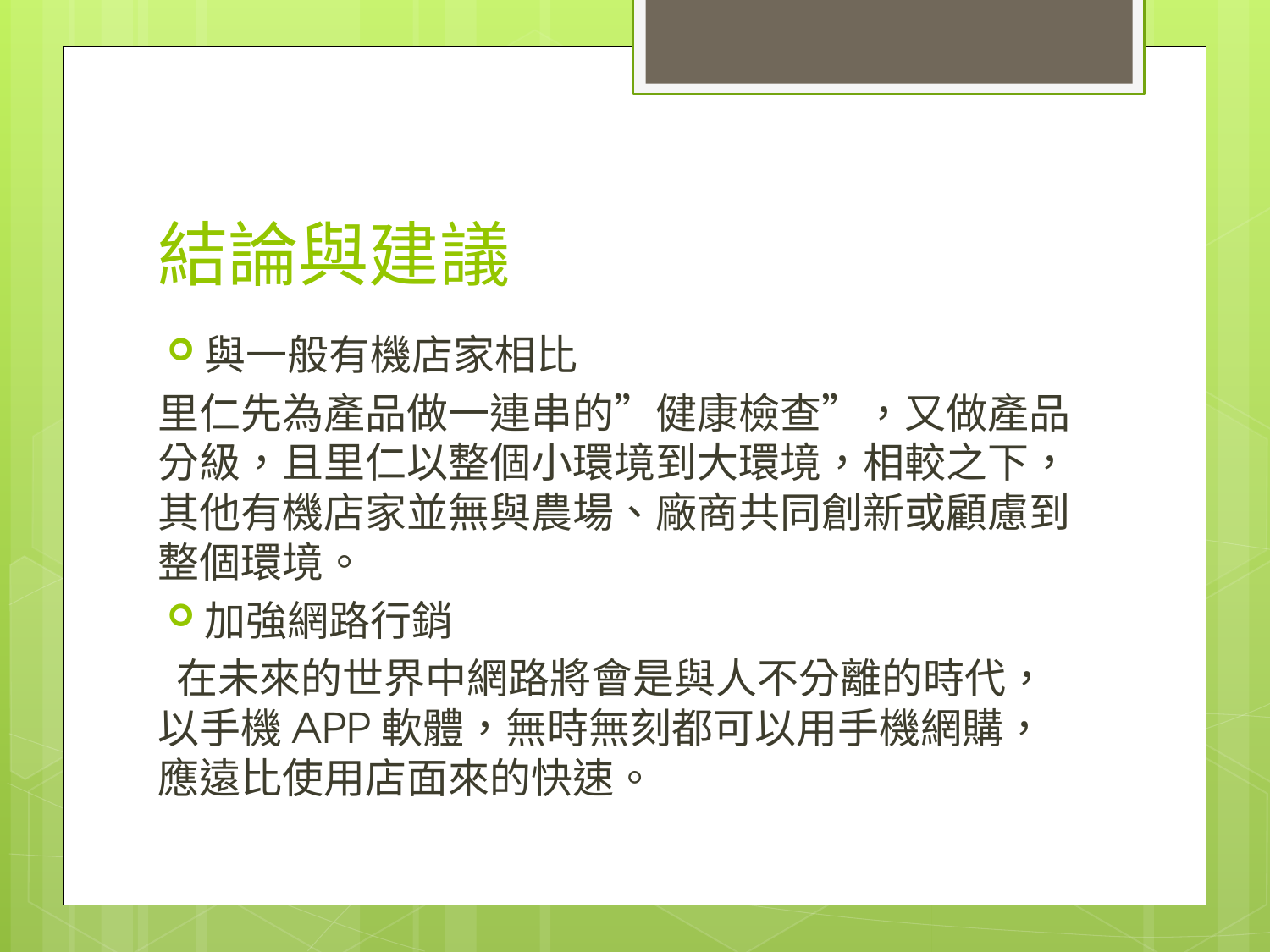

# 結論與建議
與一般有機店家相比
里仁先為產品做一連串的”健康檢查”，又做產品分級，且里仁以整個小環境到大環境，相較之下，其他有機店家並無與農場、廠商共同創新或顧慮到整個環境。
加強網路行銷
 在未來的世界中網路將會是與人不分離的時代，以手機APP軟體，無時無刻都可以用手機網購，應遠比使用店面來的快速。